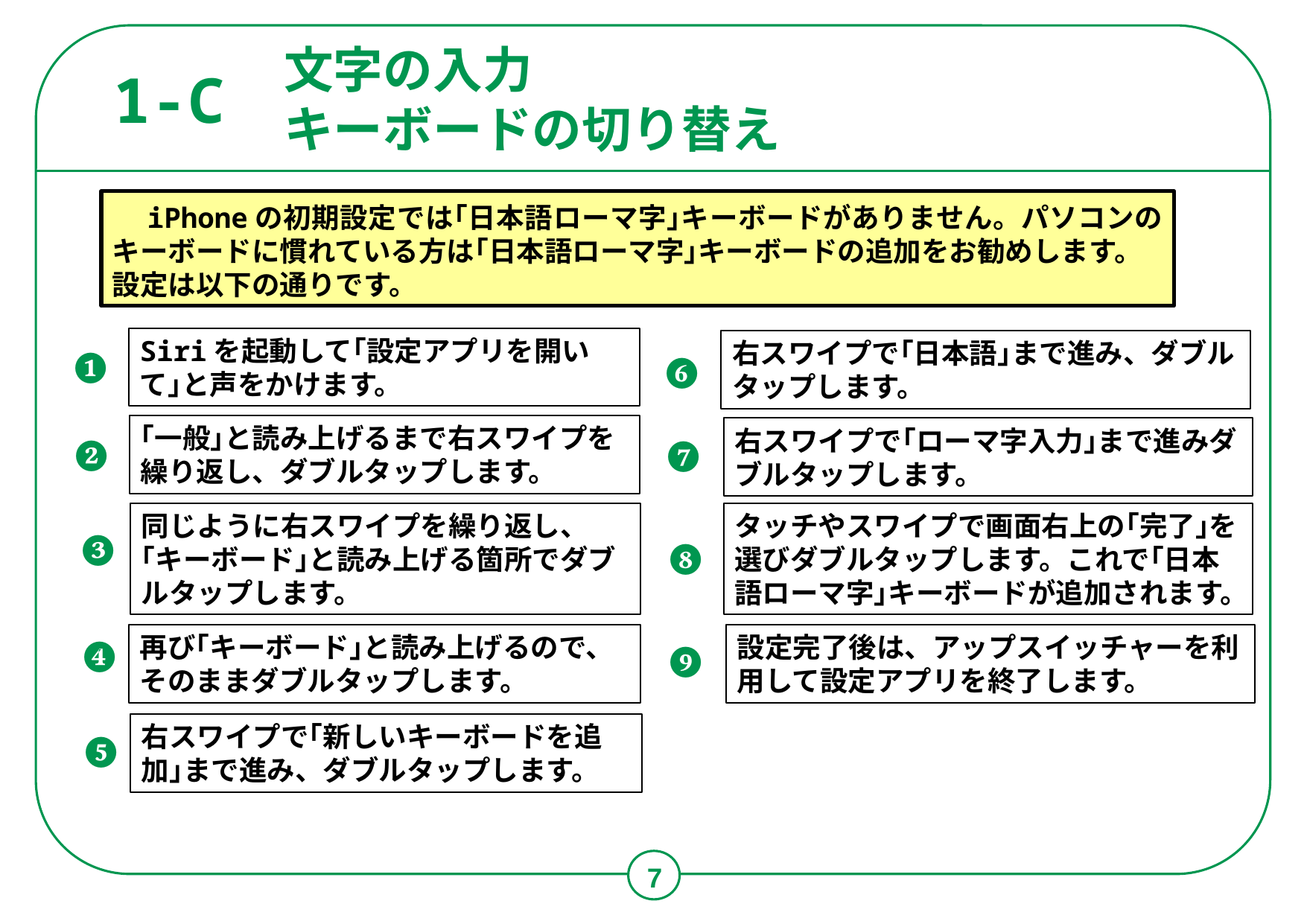

# 文字の入力 キーボードの切り替え
1-C
　iPhoneの初期設定では｢日本語ローマ字｣キーボードがありません。パソコンのキーボードに慣れている方は｢日本語ローマ字｣キーボードの追加をお勧めします。
設定は以下の通りです。

Siriを起動して｢設定アプリを開いて｣と声をかけます。
右スワイプで｢日本語｣まで進み、ダブルタップします。​
❶
❻
｢一般｣と読み上げるまで右スワイプを繰り返し、ダブルタップします。
右スワイプで｢ローマ字入力｣まで進みダブルタップします。​
❷
❼
同じように右スワイプを繰り返し、｢キーボード｣と読み上げる箇所でダブルタップします。​
タッチやスワイプで画面右上の｢完了｣を選びダブルタップします。これで｢日本語ローマ字｣キーボードが追加されます。
❸
❽
❹
再び｢キーボード｣と読み上げるので、そのままダブルタップします。
設定完了後は、アップスイッチャーを利用して設定アプリを終了します。
❾
右スワイプで｢新しいキーボードを追加｣まで進み、ダブルタップします。
❺